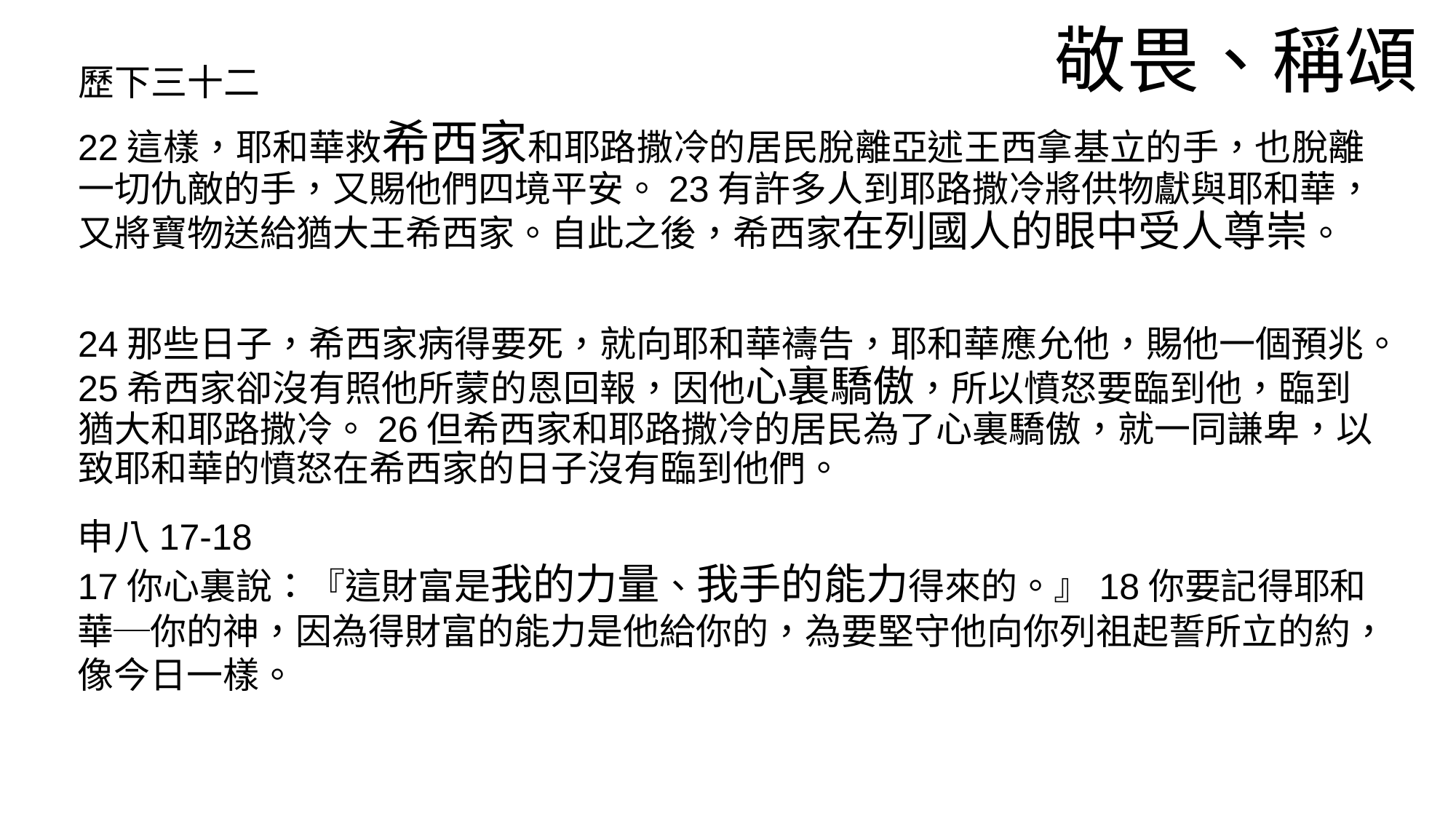

敬畏、稱頌
歷下三十二
22這樣，耶和華救希西家和耶路撒冷的居民脫離亞述王西拿基立的手，也脫離一切仇敵的手，又賜他們四境平安。23有許多人到耶路撒冷將供物獻與耶和華，又將寶物送給猶大王希西家。自此之後，希西家在列國人的眼中受人尊崇。

24那些日子，希西家病得要死，就向耶和華禱告，耶和華應允他，賜他一個預兆。25希西家卻沒有照他所蒙的恩回報，因他心裏驕傲，所以憤怒要臨到他，臨到猶大和耶路撒冷。26但希西家和耶路撒冷的居民為了心裏驕傲，就一同謙卑，以致耶和華的憤怒在希西家的日子沒有臨到他們。
申八17-18
17你心裏說：『這財富是我的力量、我手的能力得來的。』18你要記得耶和華─你的神，因為得財富的能力是他給你的，為要堅守他向你列祖起誓所立的約，像今日一樣。